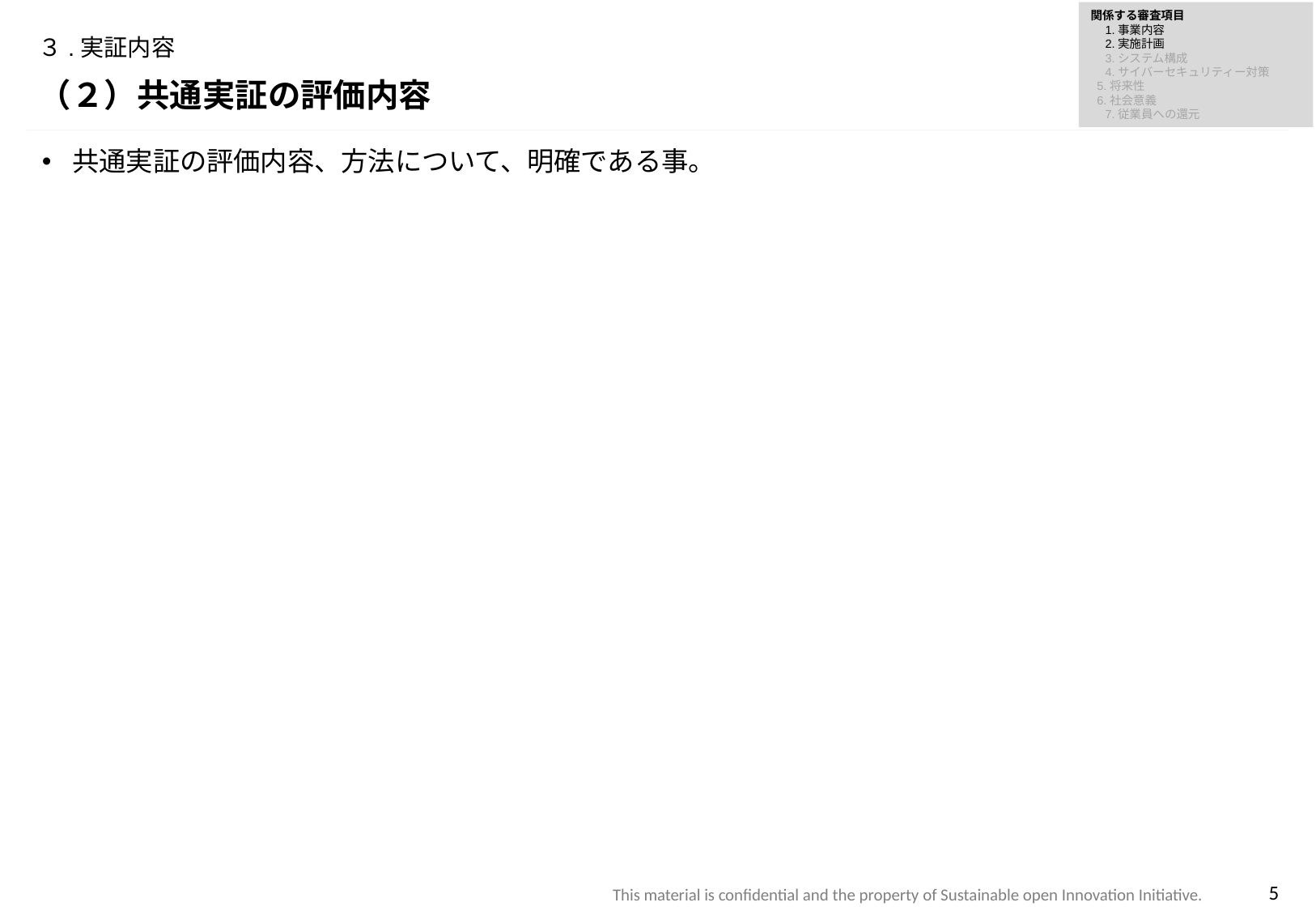

関係する審査項目
　1.事業内容
　2.実施計画
　3.システム構成
　4.サイバーセキュリティー対策
  5.将来性
  6.社会意義
　7.従業員への還元
# ３.実証内容
（２）共通実証の評価内容
共通実証の評価内容、方法について、明確である事。